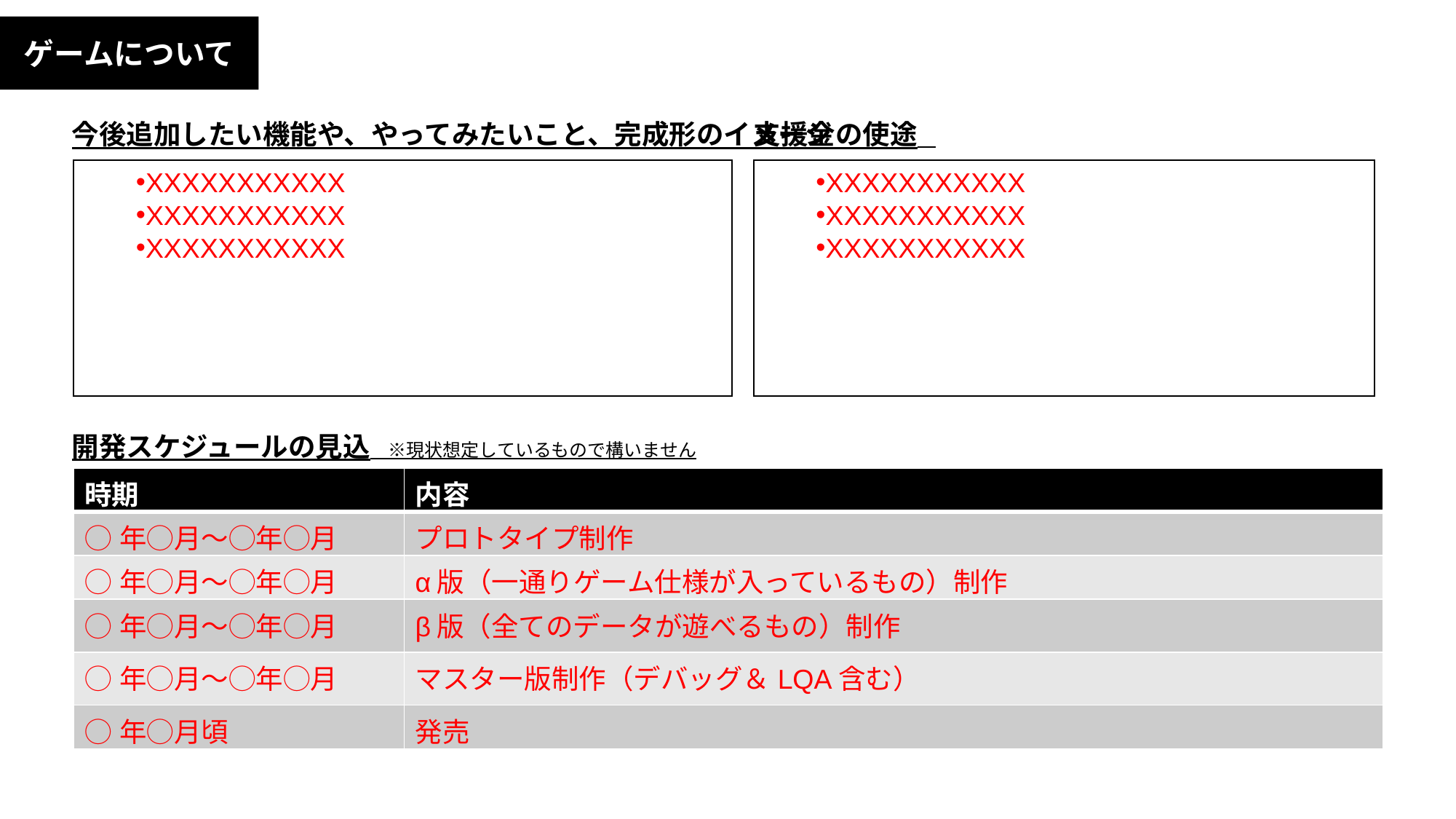

ゲームについて
支援金の使途
今後追加したい機能や、やってみたいこと、完成形のイメージ
XXXXXXXXXXX
XXXXXXXXXXX
XXXXXXXXXXX

XXXXXXXXXXX
XXXXXXXXXXX
XXXXXXXXXXX

開発スケジュールの見込　※現状想定しているもので構いません
| 時期 | 内容 |
| --- | --- |
| ◯年◯月～◯年◯月 | プロトタイプ制作 |
| ◯年◯月～◯年◯月 | α版（一通りゲーム仕様が入っているもの）制作 |
| ◯年◯月～◯年◯月 | β版（全てのデータが遊べるもの）制作 |
| ◯年◯月～◯年◯月 | マスター版制作（デバッグ＆LQA含む） |
| ◯年◯月頃 | 発売 |